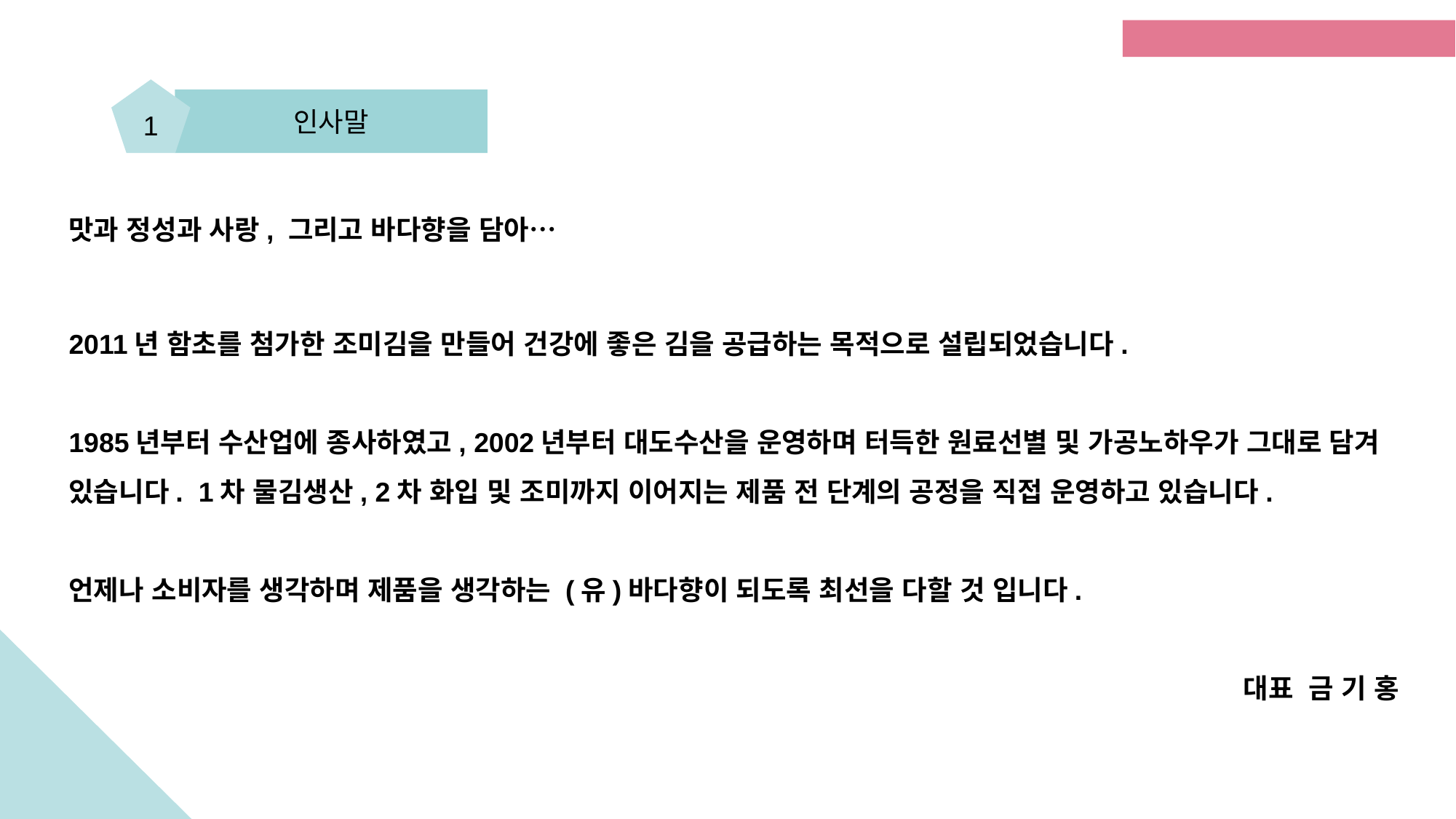

1
인사말
맛과 정성과 사랑, 그리고 바다향을 담아…

2011년 함초를 첨가한 조미김을 만들어 건강에 좋은 김을 공급하는 목적으로 설립되었습니다.

1985년부터 수산업에 종사하였고, 2002년부터 대도수산을 운영하며 터득한 원료선별 및 가공노하우가 그대로 담겨 있습니다.  1차 물김생산, 2차 화입 및 조미까지 이어지는 제품 전 단계의 공정을 직접 운영하고 있습니다.

언제나 소비자를 생각하며 제품을 생각하는 (유)바다향이 되도록 최선을 다할 것 입니다.

                                                                                        대표  금 기 홍